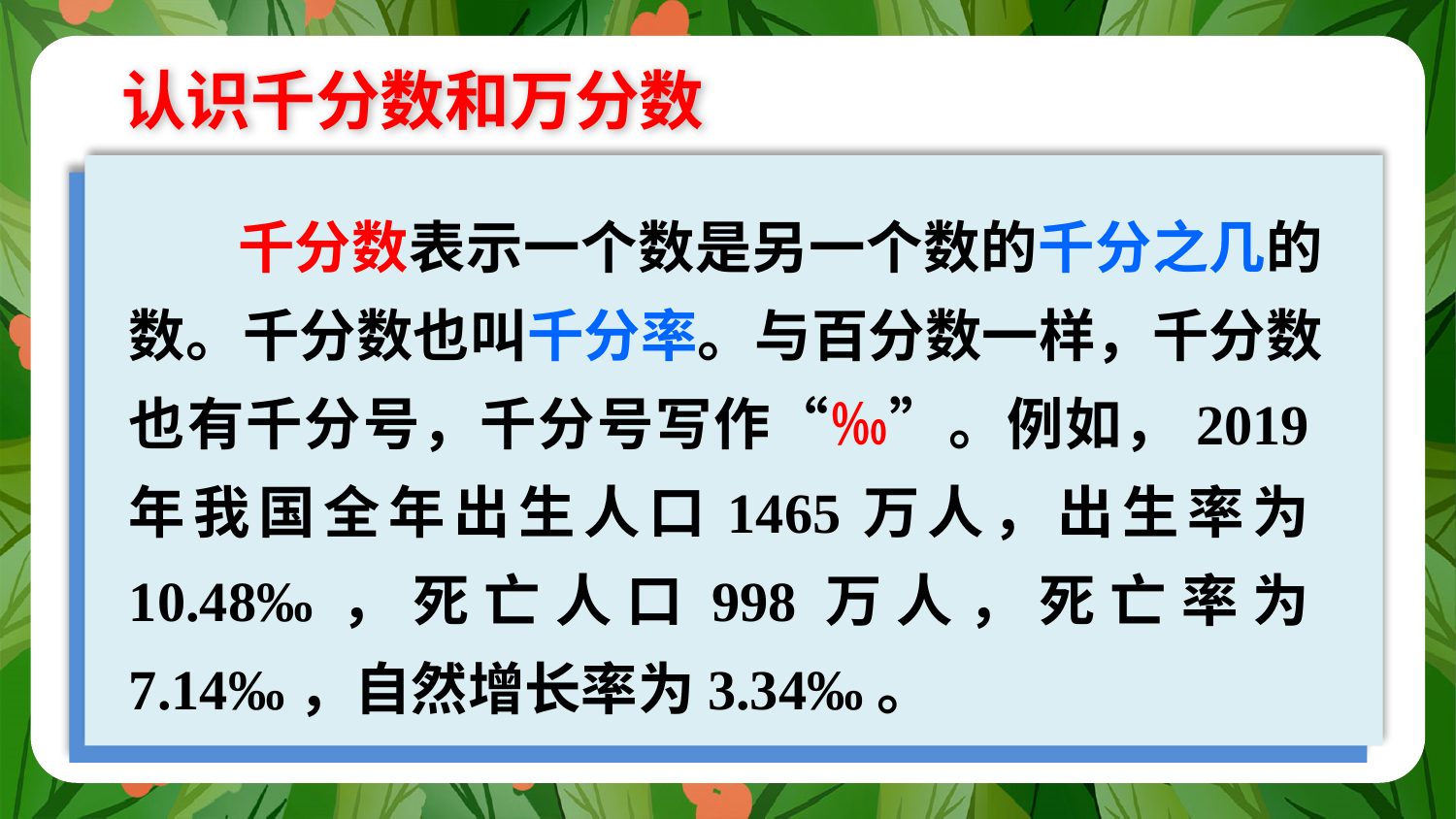

认识千分数和万分数

       千分数表示一个数是另一个数的千分之几的数。千分数也叫千分率。与百分数一样，千分数也有千分号，千分号写作“‰”。例如，2019年我国全年出生人口1465万人，出生率为10.48‰，死亡人口998万人，死亡率为7.14‰，自然增长率为3.34‰。